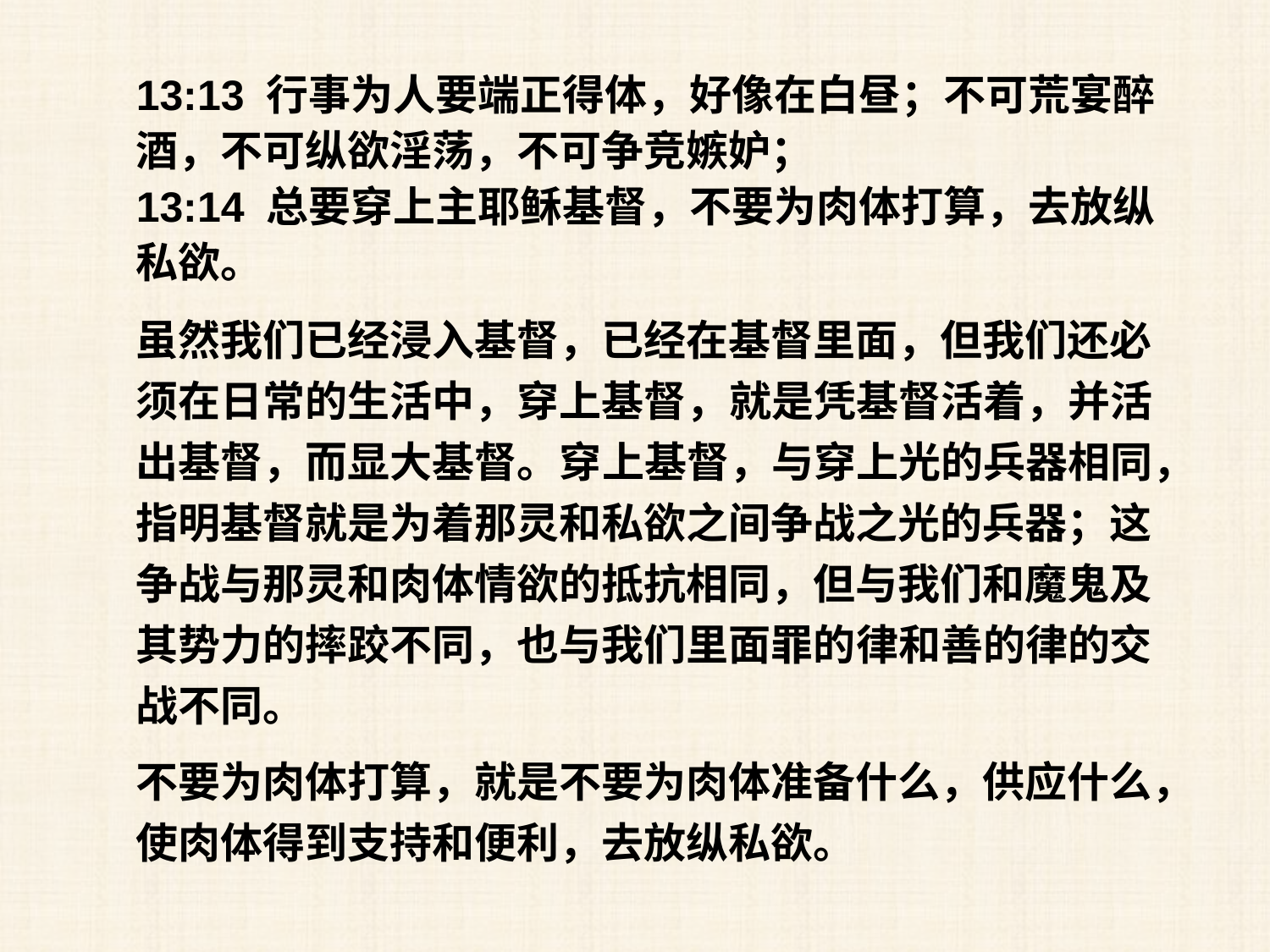

13:13 行事为人要端正得体，好像在白昼；不可荒宴醉酒，不可纵欲淫荡，不可争竞嫉妒；
13:14 总要穿上主耶稣基督，不要为肉体打算，去放纵私欲。
虽然我们已经浸入基督，已经在基督里面，但我们还必须在日常的生活中，穿上基督，就是凭基督活着，并活出基督，而显大基督。穿上基督，与穿上光的兵器相同，指明基督就是为着那灵和私欲之间争战之光的兵器；这争战与那灵和肉体情欲的抵抗相同，但与我们和魔鬼及其势力的摔跤不同，也与我们里面罪的律和善的律的交战不同。
不要为肉体打算，就是不要为肉体准备什么，供应什么，使肉体得到支持和便利，去放纵私欲。